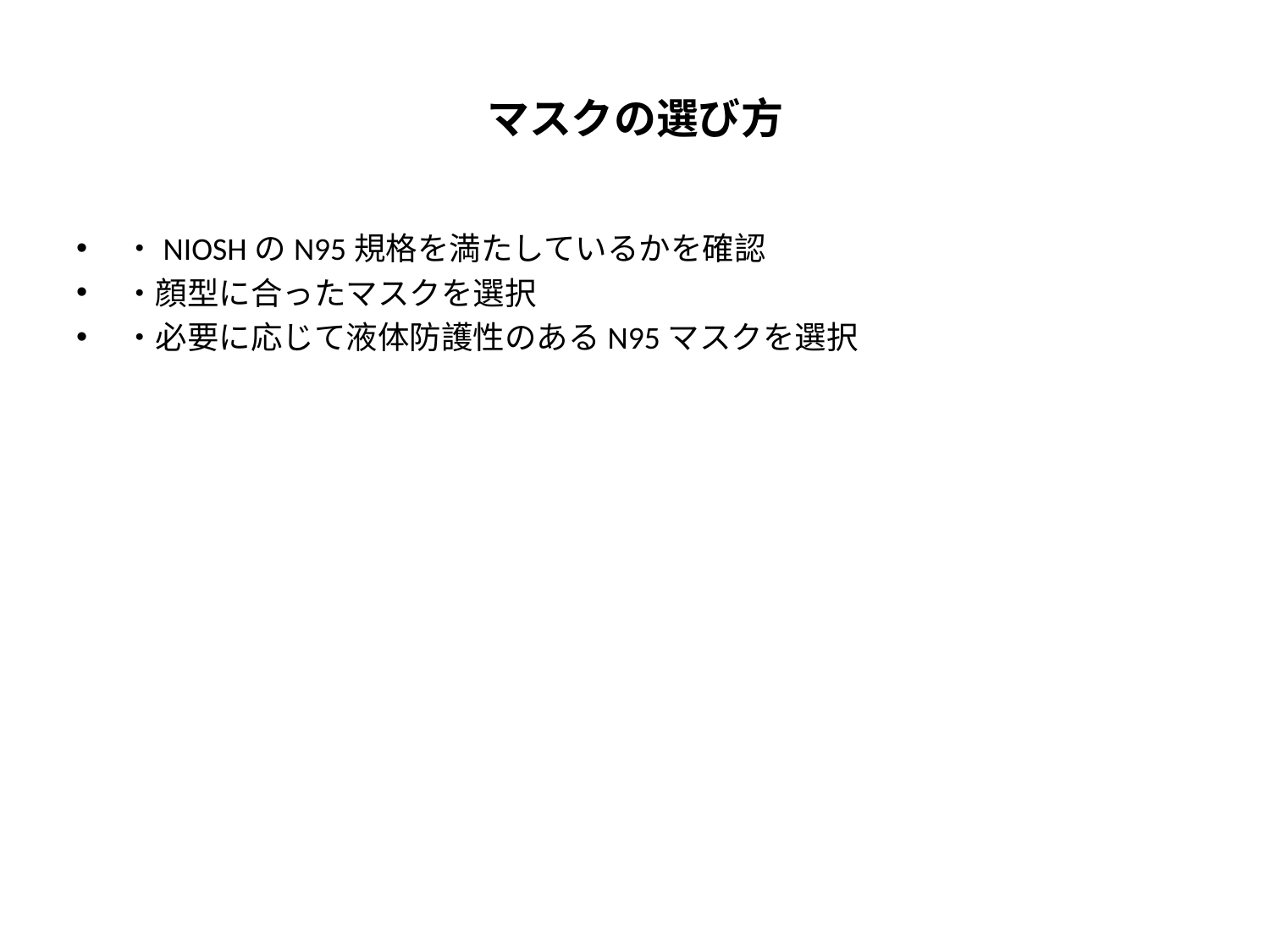

# マスクの選び方
・NIOSHのN95規格を満たしているかを確認
・顔型に合ったマスクを選択
・必要に応じて液体防護性のあるN95マスクを選択